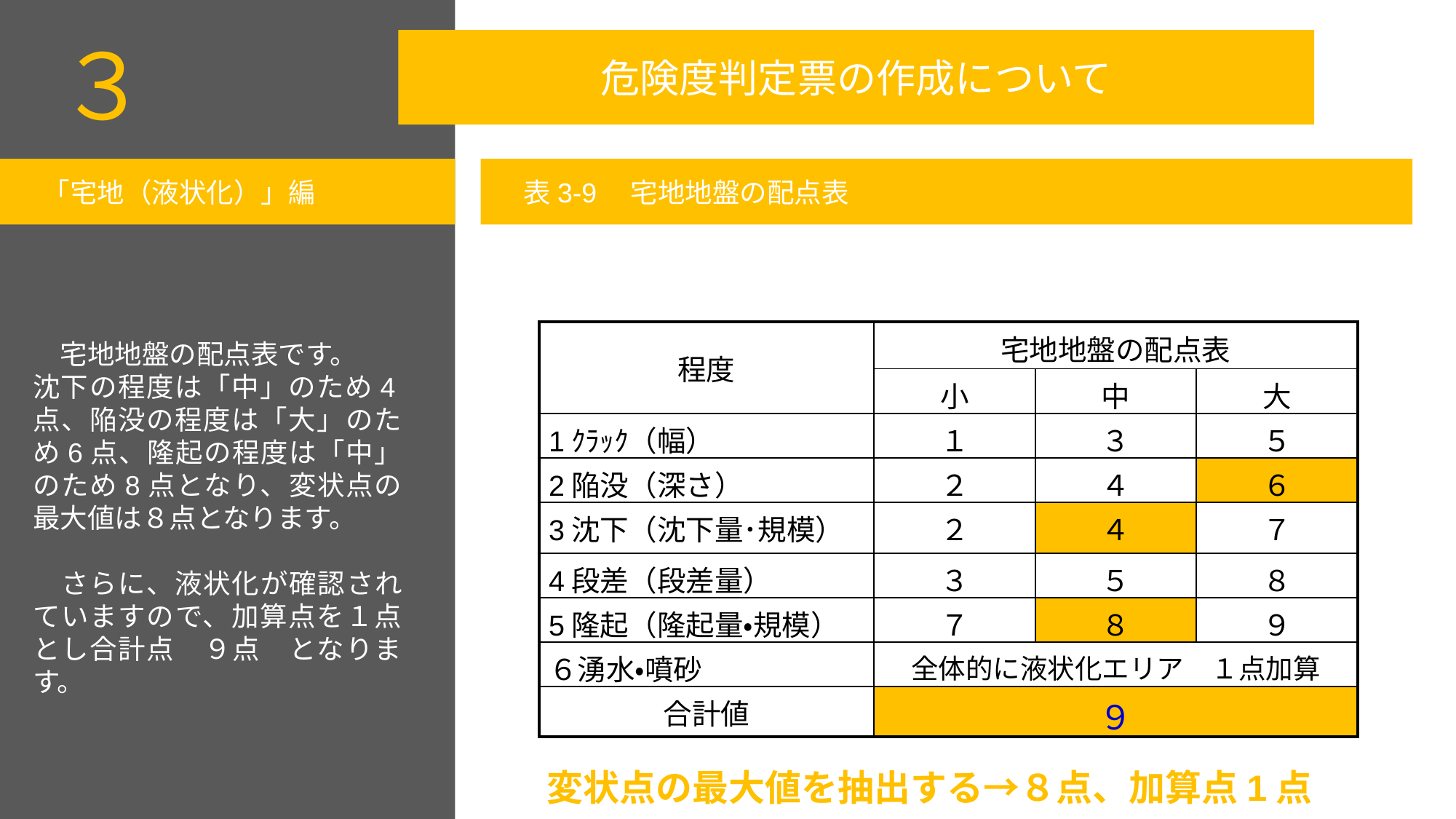

３
危険度判定票の作成について
「宅地（液状化）」編
表3-9　宅地地盤の配点表
　宅地地盤の配点表です。
沈下の程度は「中」のため4点、陥没の程度は「大」のため6点、隆起の程度は「中」のため8点となり、変状点の最大値は８点となります。

　さらに、液状化が確認されていますので、加算点を１点とし合計点　９点　となります。

| 程度 | 宅地地盤の配点表 |  |  |
| --- | --- | --- | --- |
|  | 小 | 中 | 大 |
| 1ｸﾗｯｸ（幅） | １ | ３ | ５ |
| 2陥没（深さ） | ２ | ４ | ６ |
| 3沈下（沈下量･規模） | ２ | ４ | ７ |
| 4段差（段差量） | ３ | ５ | ８ |
| 5隆起（隆起量・規模） | ７ | ８ | ９ |
| ６湧水・噴砂 | 全体的に液状化エリア　１点加算 |  |  |
| 合計値 | ９ |  |  |
変状点の最大値を抽出する→８点、加算点1点